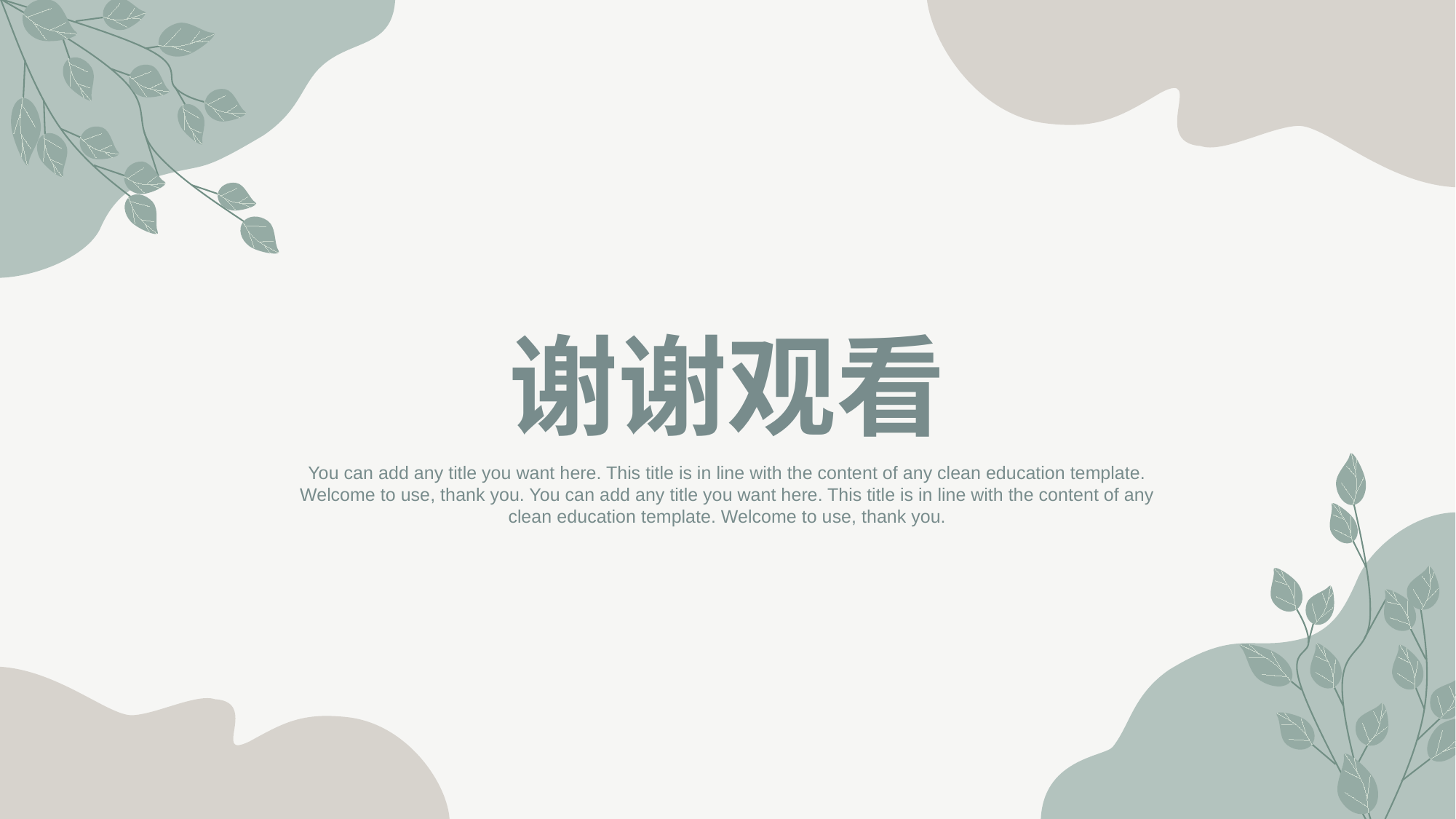

谢谢观看
You can add any title you want here. This title is in line with the content of any clean education template. Welcome to use, thank you. You can add any title you want here. This title is in line with the content of any clean education template. Welcome to use, thank you.